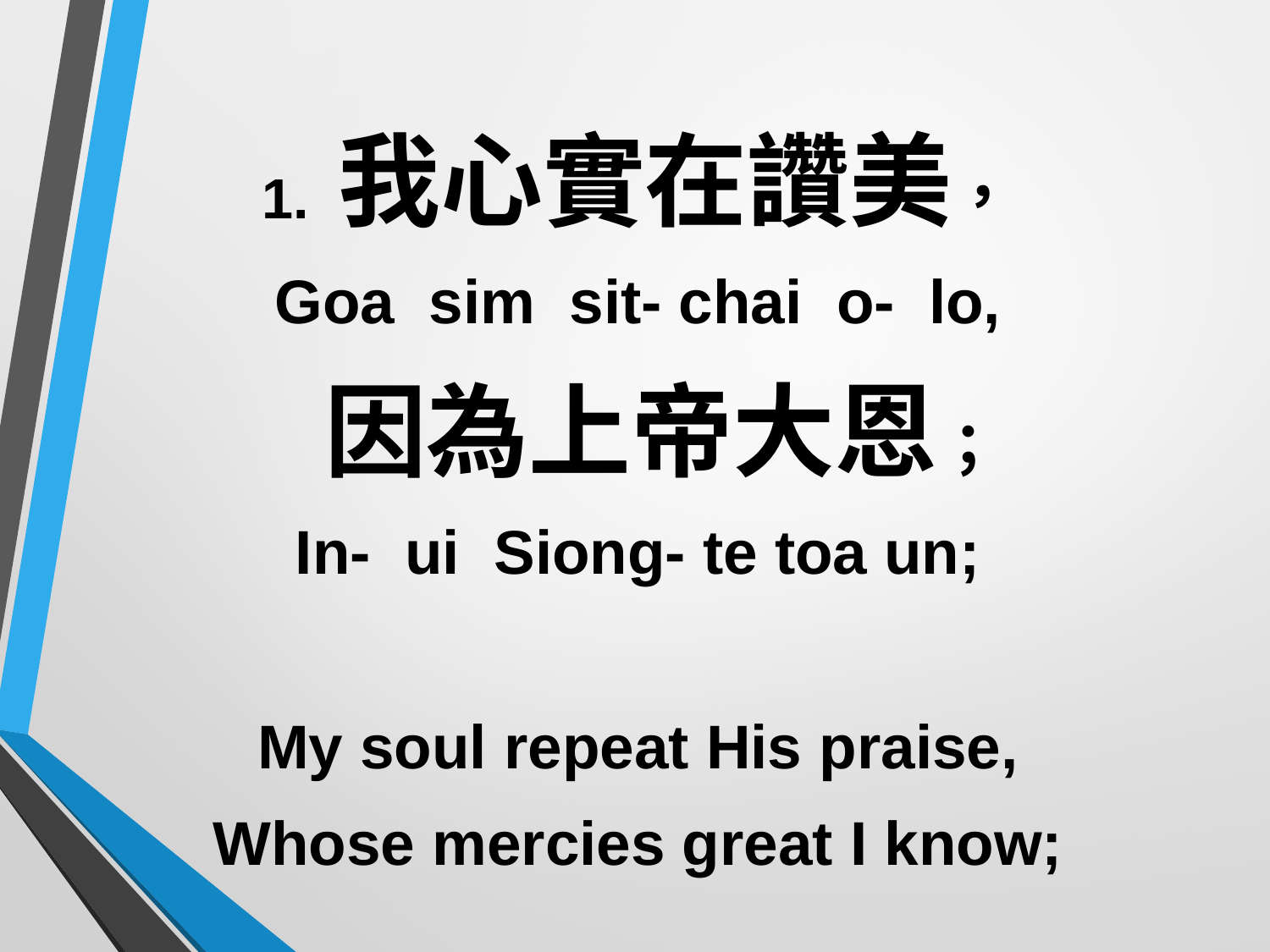

1. 我心實在讚美，
Goa  sim  sit- chai  o-  lo,
 因為上帝大恩；
In-  ui  Siong- te toa un;

My soul repeat His praise,
Whose mercies great I know;